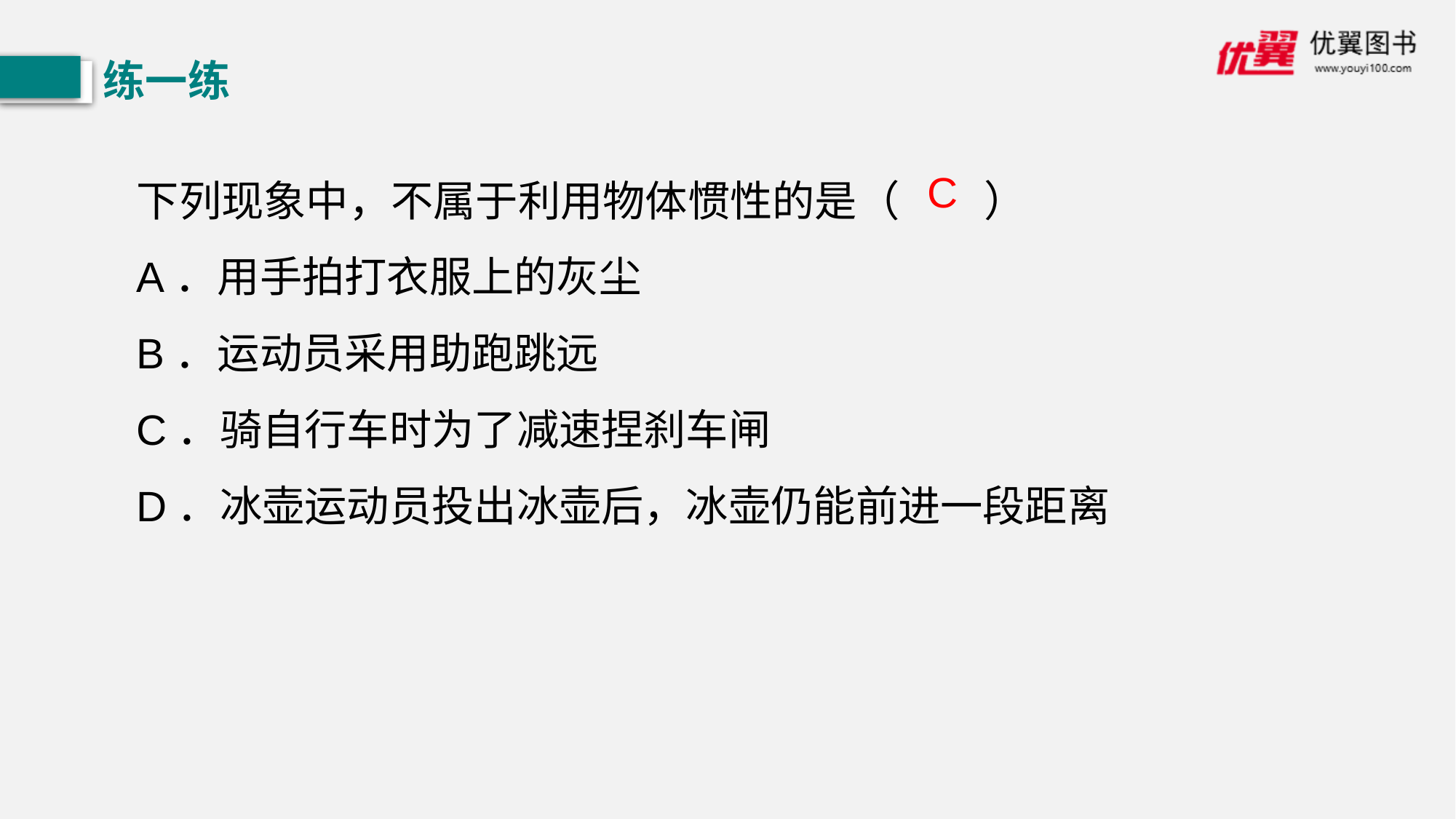

练一练

下列现象中，不属于利用物体惯性的是（　　）
A．用手拍打衣服上的灰尘
B．运动员采用助跑跳远
C．骑自行车时为了减速捏刹车闸
D．冰壶运动员投出冰壶后，冰壶仍能前进一段距离
C